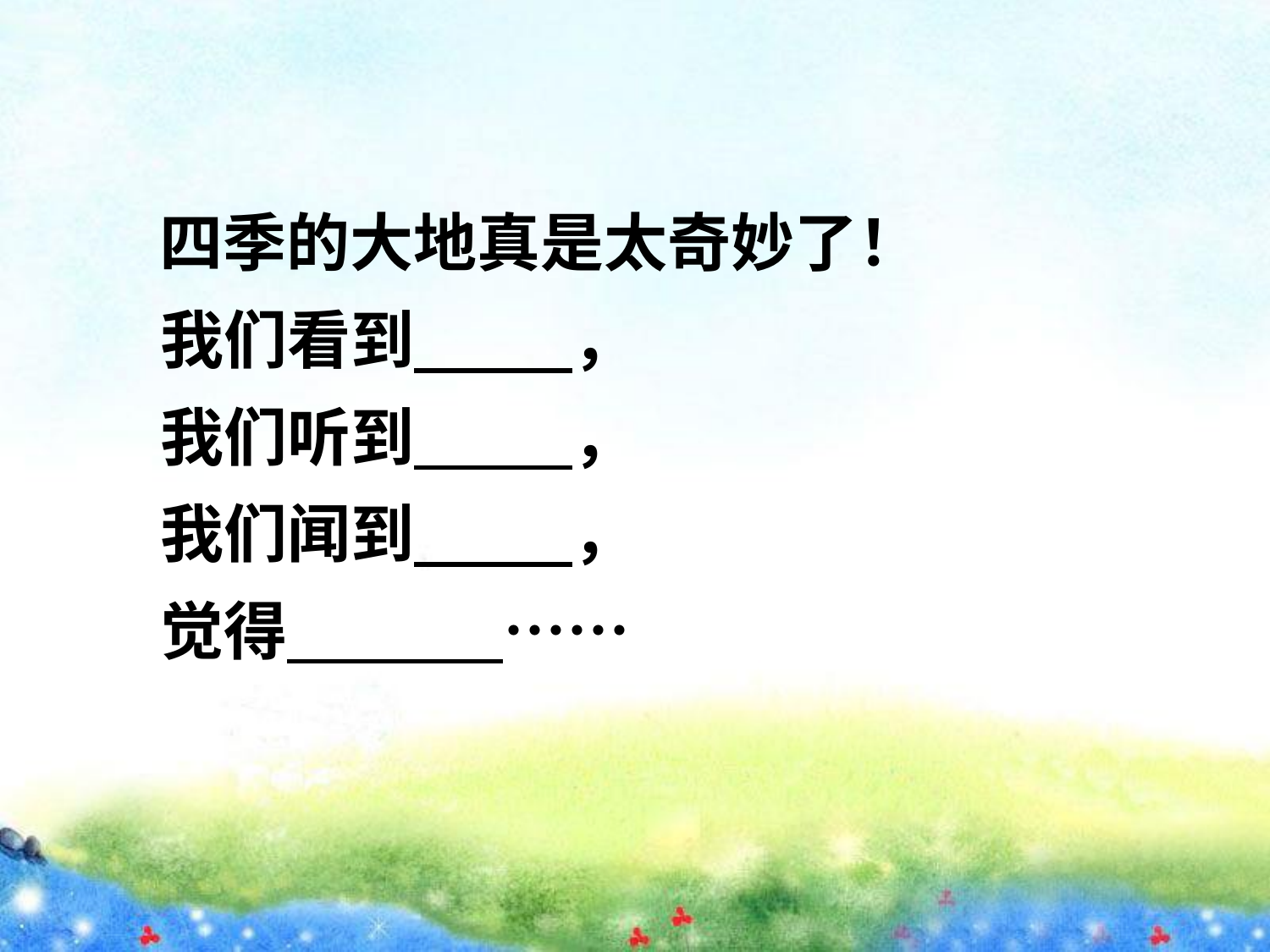

四季的大地真是太奇妙了！
    我们看到           ，
    我们听到           ，
    我们闻到           ，
    觉得               ……